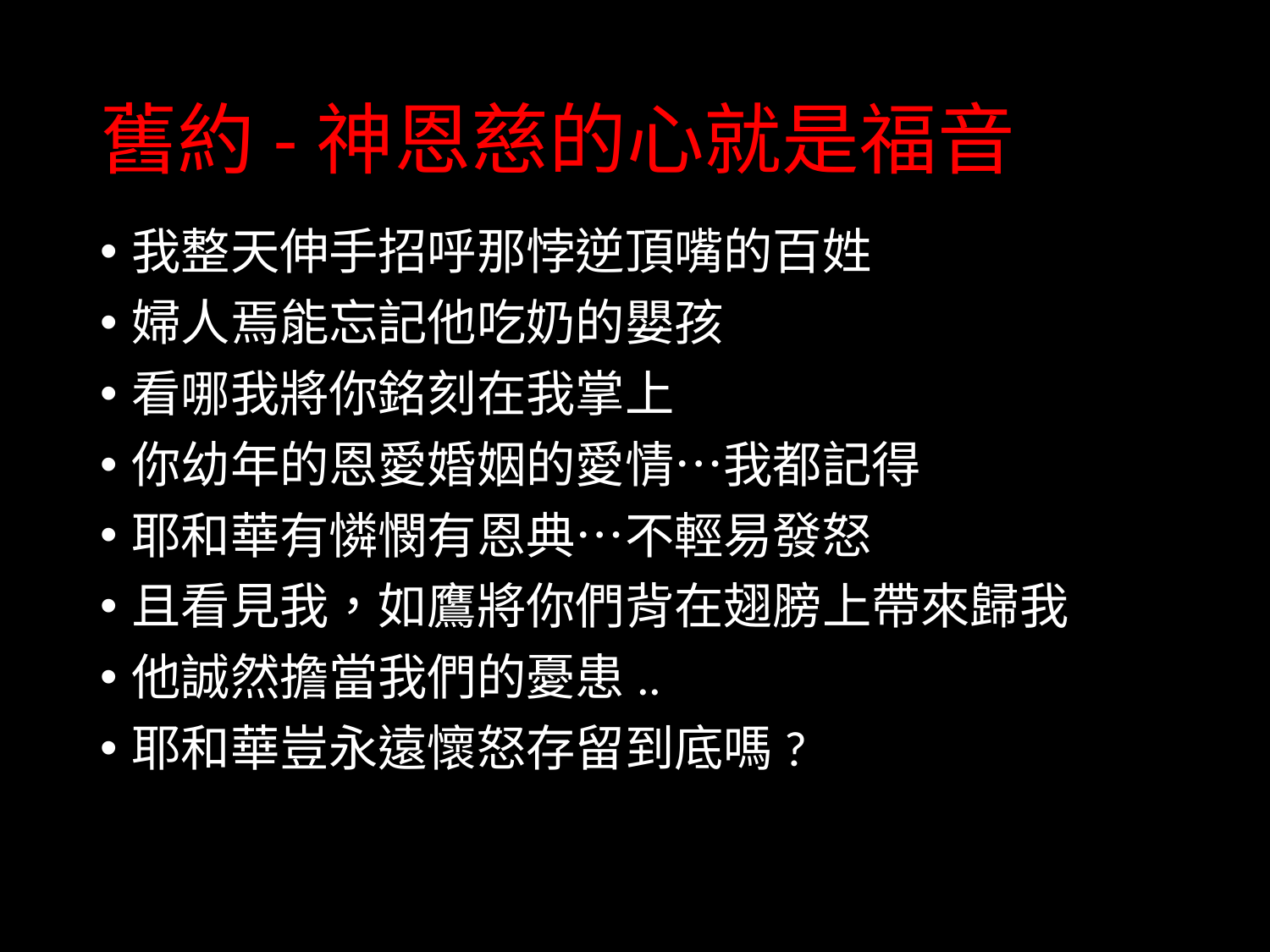

# 舊約-神恩慈的心就是福音
我整天伸手招呼那悖逆頂嘴的百姓
婦人焉能忘記他吃奶的嬰孩
看哪我將你銘刻在我掌上
你幼年的恩愛婚姻的愛情…我都記得
耶和華有憐憫有恩典…不輕易發怒
且看見我，如鷹將你們背在翅膀上帶來歸我
他誠然擔當我們的憂患..
耶和華豈永遠懷怒存留到底嗎?